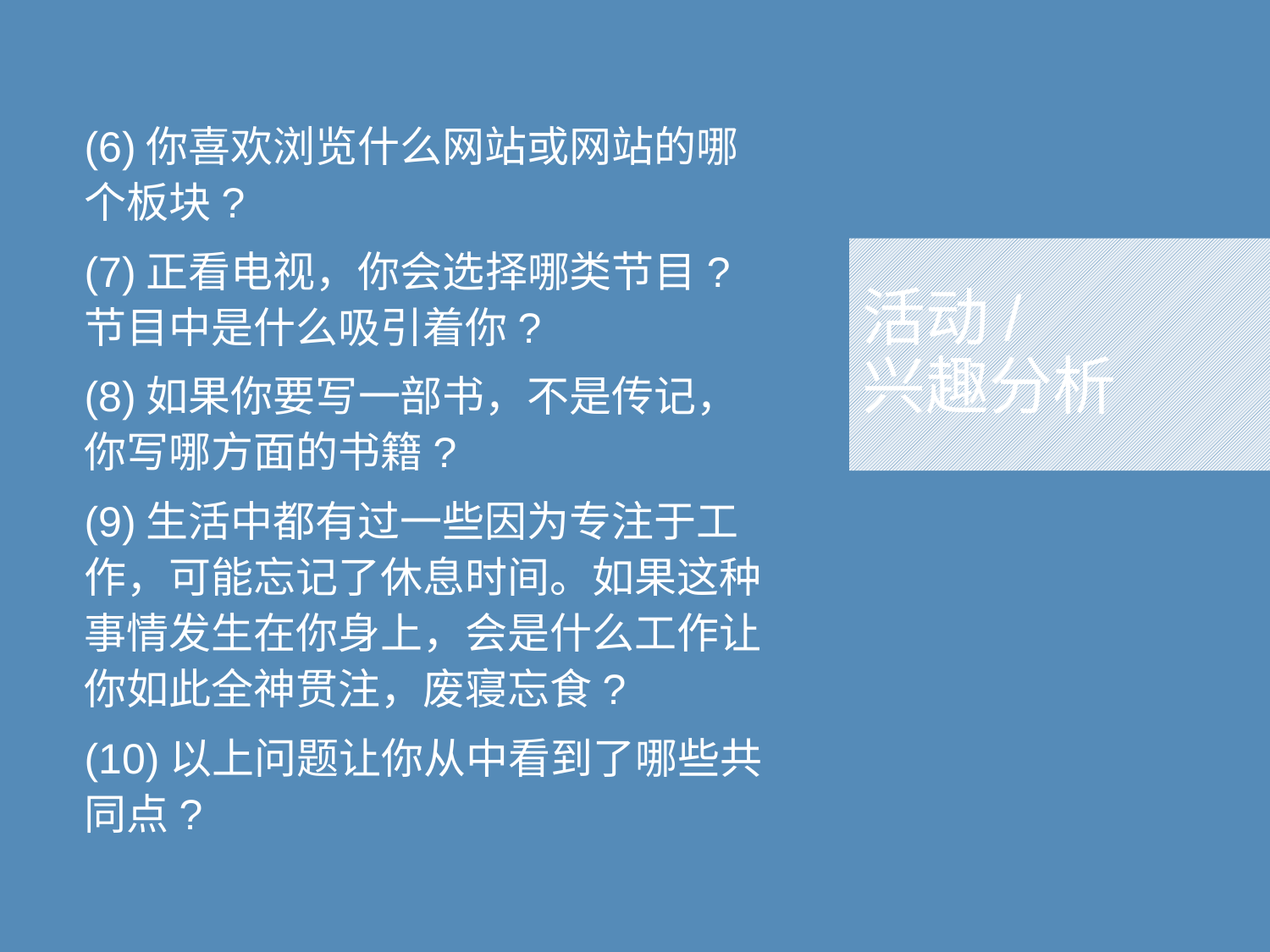

(6)你喜欢浏览什么网站或网站的哪个板块?
(7)正看电视，你会选择哪类节目?节目中是什么吸引着你?
(8)如果你要写一部书，不是传记，你写哪方面的书籍?
(9)生活中都有过一些因为专注于工作，可能忘记了休息时间。如果这种事情发生在你身上，会是什么工作让你如此全神贯注，废寝忘食?
(10)以上问题让你从中看到了哪些共同点?
# 活动/ 兴趣分析